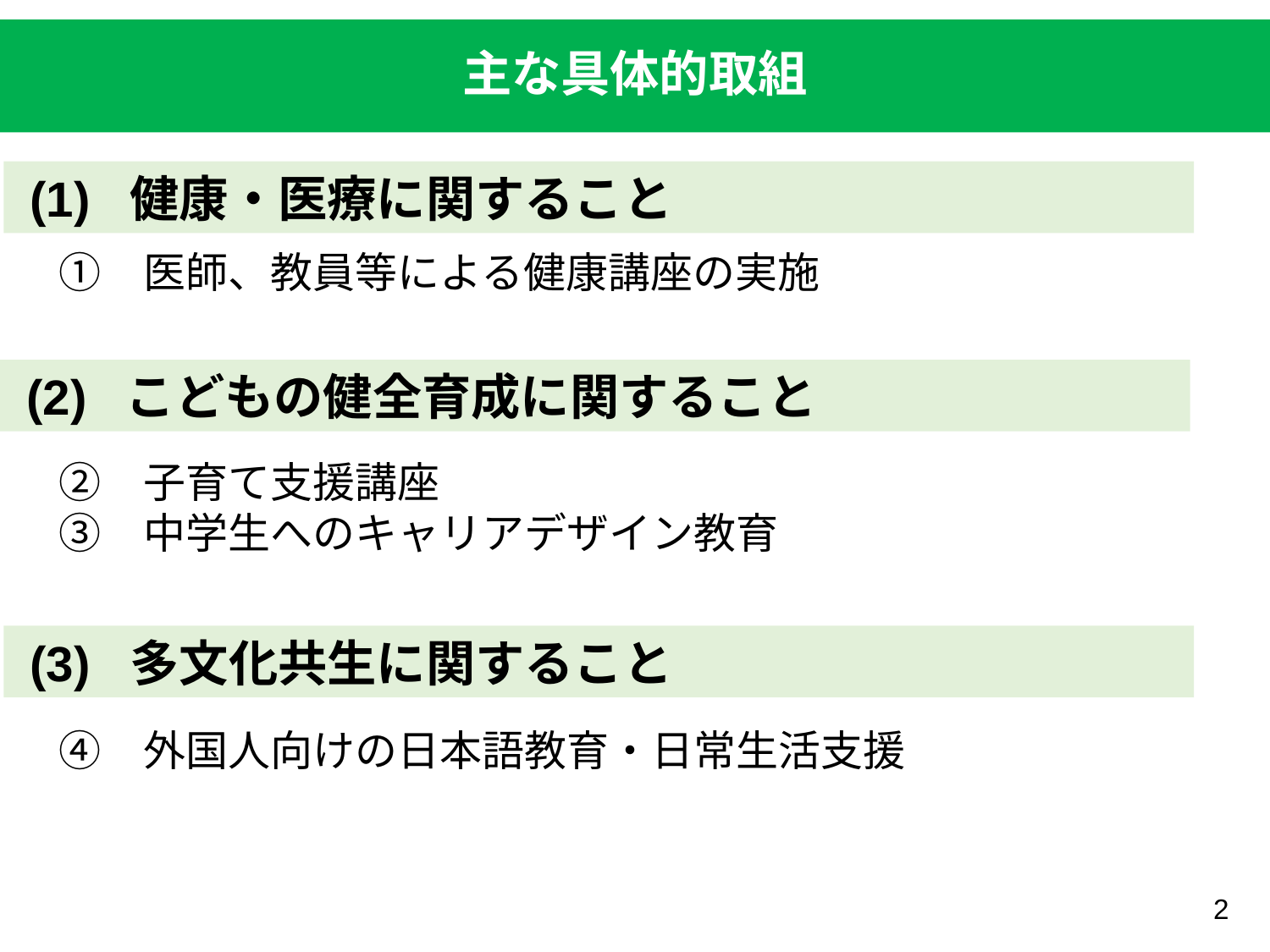

主な具体的取組
# 主な具体的取組
 (1)  健康・医療に関すること
　①　医師、教員等による健康講座の実施
 (2)  こどもの健全育成に関すること

　②　子育て支援講座
　③　中学生へのキャリアデザイン教育
 (3)  多文化共生に関すること
　④　外国人向けの日本語教育・日常生活支援
2